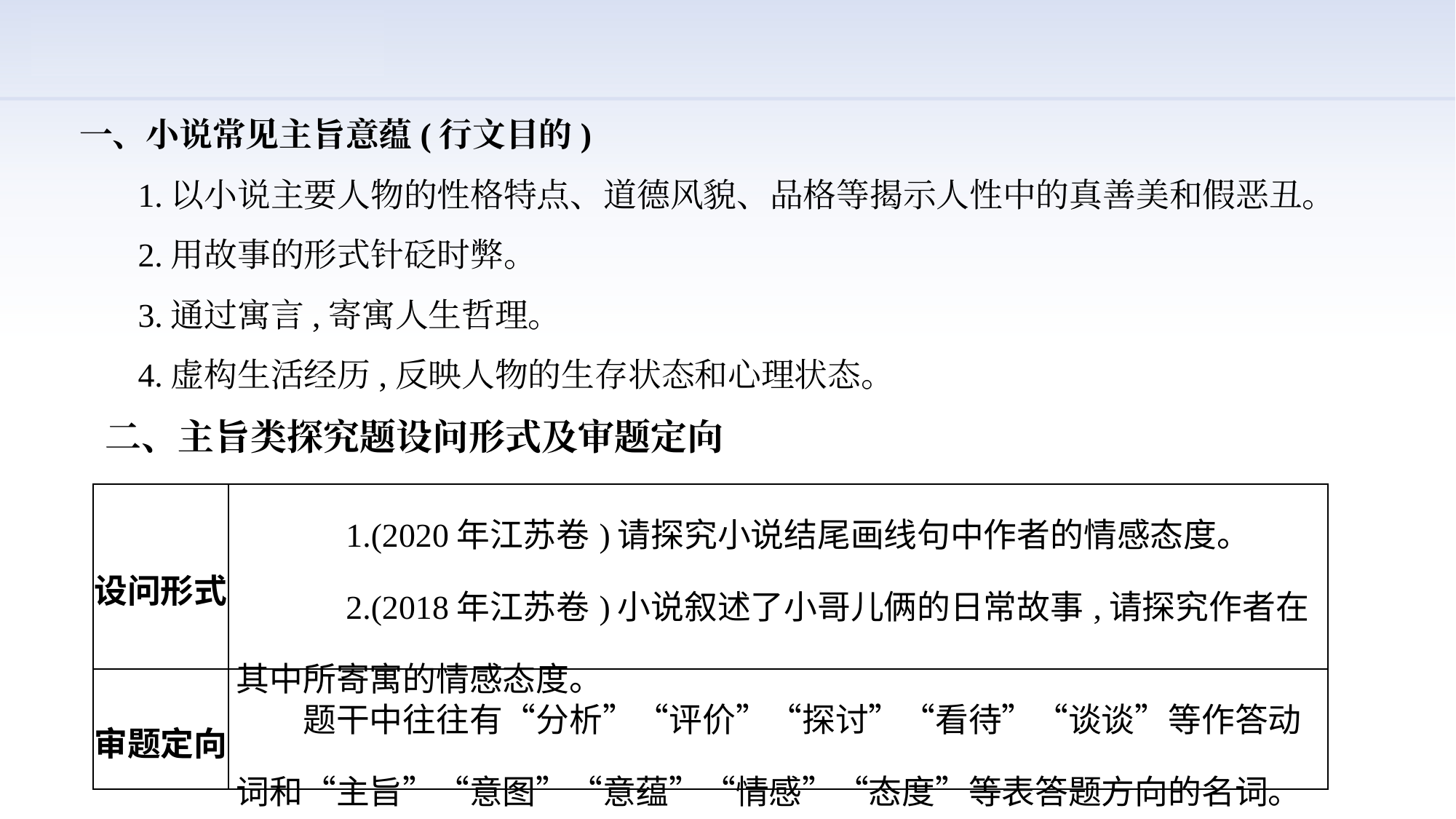

一、小说常见主旨意蕴(行文目的)
       1.以小说主要人物的性格特点、道德风貌、品格等揭示人性中的真善美和假恶丑。
       2.用故事的形式针砭时弊。
       3.通过寓言,寄寓人生哲理。
       4.虚构生活经历,反映人物的生存状态和心理状态。
二、主旨类探究题设问形式及审题定向
| 设问形式 | 1.(2020年江苏卷)请探究小说结尾画线句中作者的情感态度。 　　　2.(2018年江苏卷)小说叙述了小哥儿俩的日常故事,请探究作者在其中所寄寓的情感态度。 |
| --- | --- |
| 审题定向 | 题干中往往有“分析”“评价”“探讨”“看待”“谈谈”等作答动词和“主旨”“意图”“意蕴”“情感”“态度”等表答题方向的名词。 |